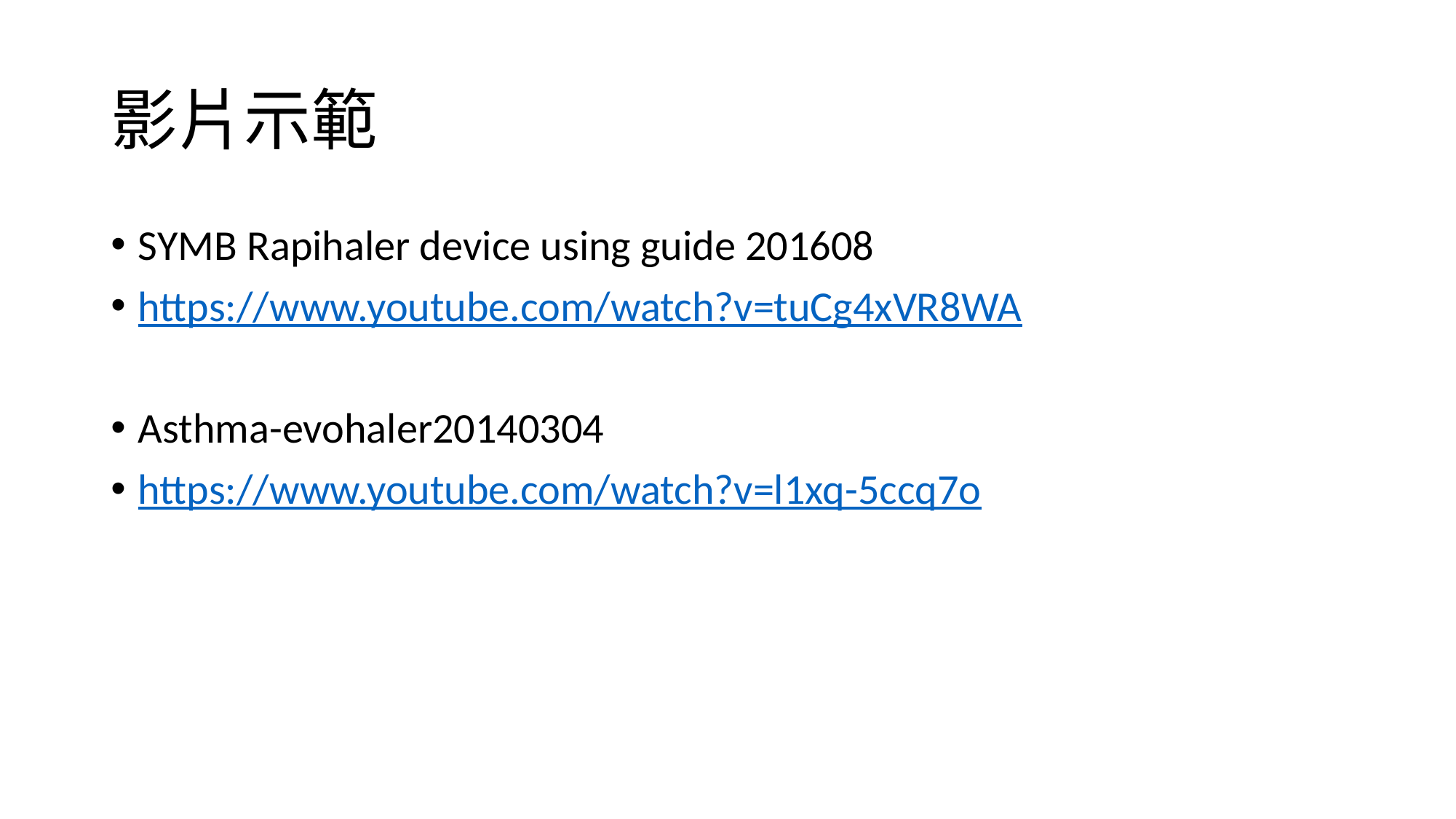

# 影片示範
SYMB Rapihaler device using guide 201608
https://www.youtube.com/watch?v=tuCg4xVR8WA

Asthma-evohaler20140304
https://www.youtube.com/watch?v=l1xq-5ccq7o